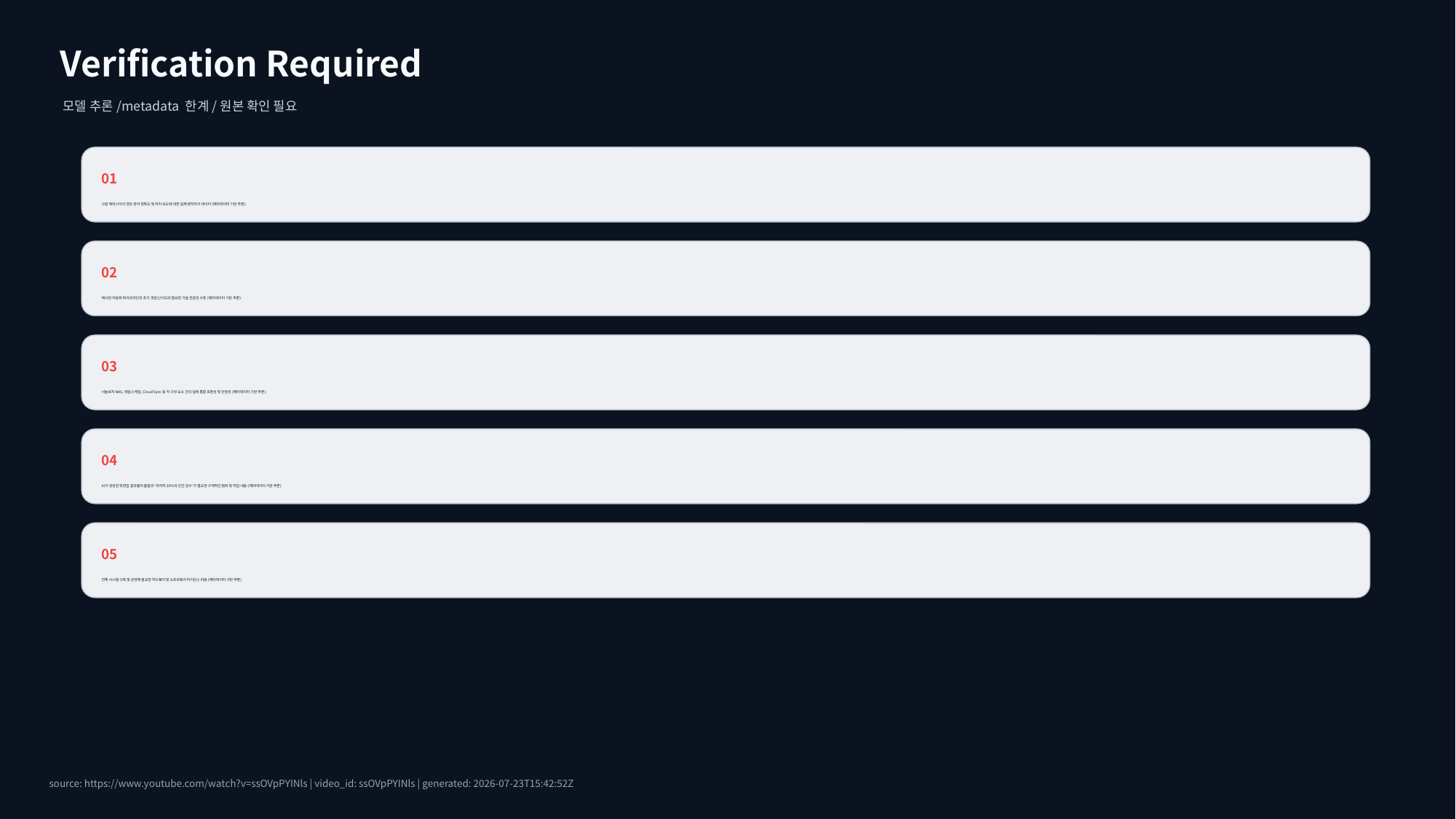

Verification Required
모델 추론/metadata 한계/원본 확인 필요

01
구글 제미나이의 영상 분석 정확도 및 처리 속도에 대한 실제 벤치마크 데이터 (메타데이터 기반 추론).

02
제시된 자동화 파이프라인의 초기 셋업 난이도와 필요한 기술 전문성 수준 (메타데이터 기반 추론).

03
시놀로지 NAS, 테일스케일, Cloud Sync 등 각 구성 요소 간의 실제 통합 호환성 및 안정성 (메타데이터 기반 추론).

04
AI가 생성한 컷편집 결과물의 품질과 '마지막 20%의 인간 검수'가 필요한 구체적인 범위 및 작업 내용 (메타데이터 기반 추론).

05
전체 시스템 구축 및 운영에 필요한 하드웨어 및 소프트웨어 라이선스 비용 (메타데이터 기반 추론).
source: https://www.youtube.com/watch?v=ssOVpPYINls | video_id: ssOVpPYINls | generated: 2026-07-23T15:42:52Z